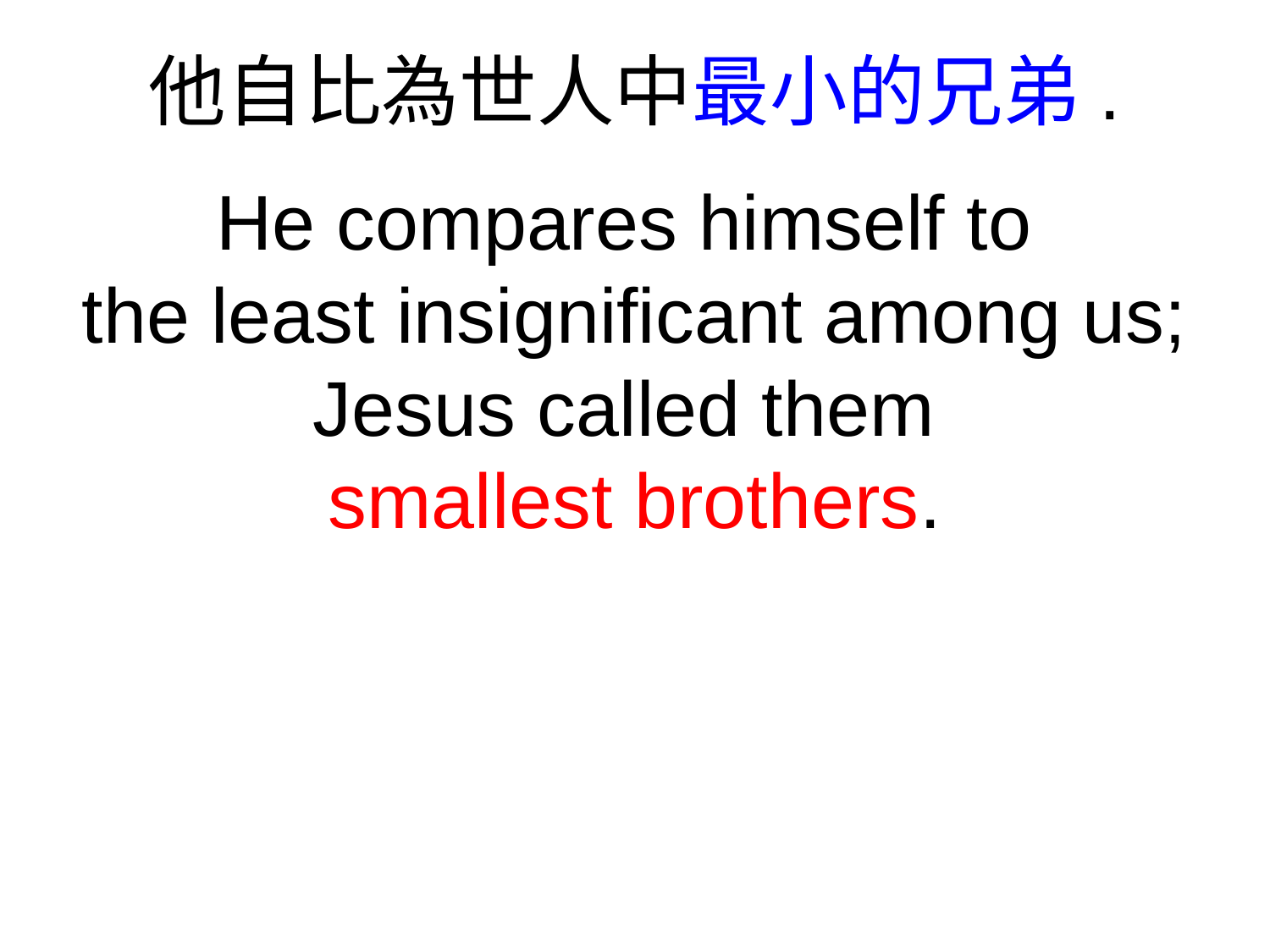

他自比為世人中最小的兄弟.
He compares himself to
the least insignificant among us; Jesus called them
smallest brothers.